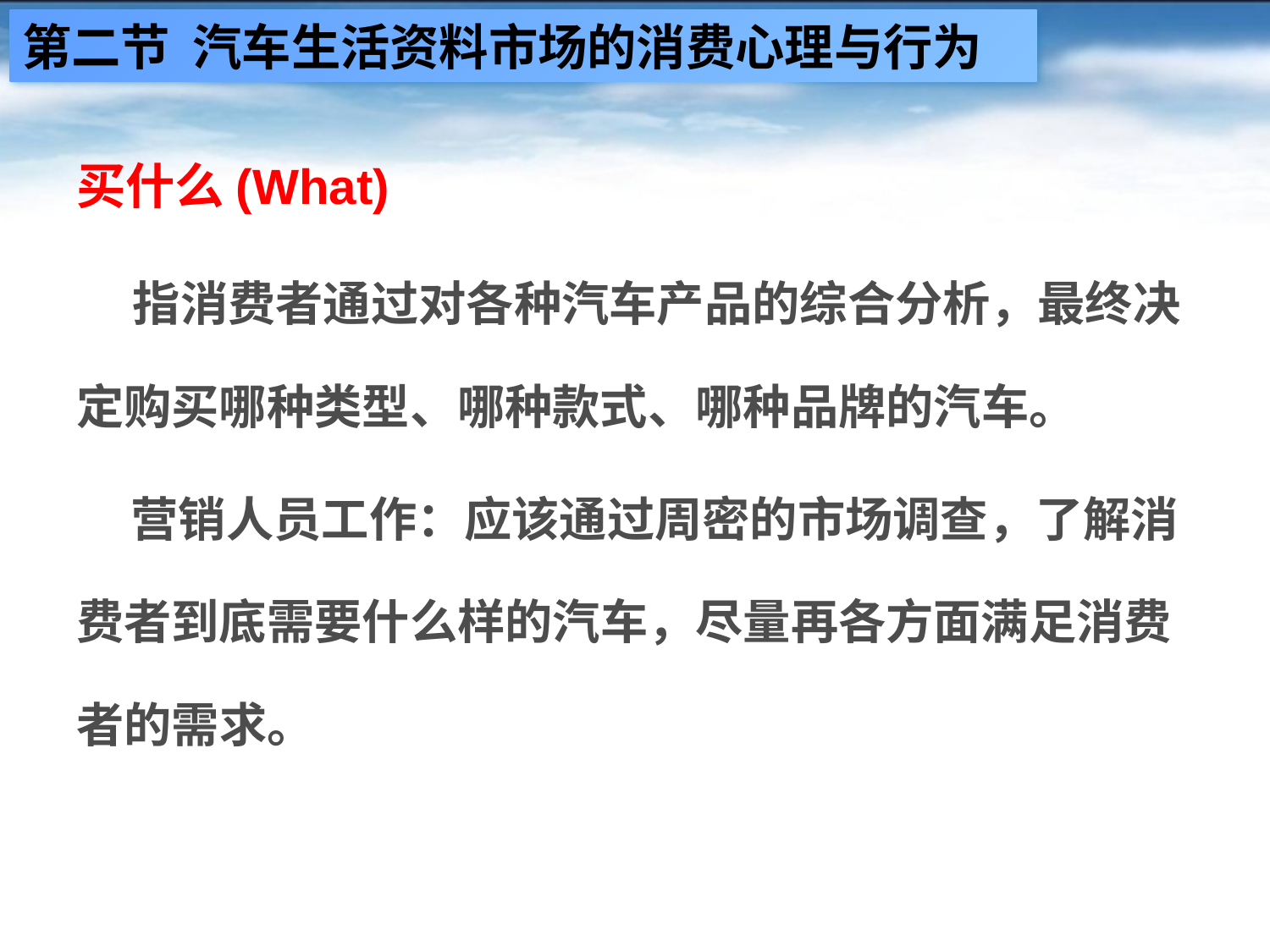

第二节  汽车生活资料市场的消费心理与行为
买什么(What)
    指消费者通过对各种汽车产品的综合分析，最终决定购买哪种类型、哪种款式、哪种品牌的汽车。
    营销人员工作：应该通过周密的市场调查，了解消费者到底需要什么样的汽车，尽量再各方面满足消费者的需求。